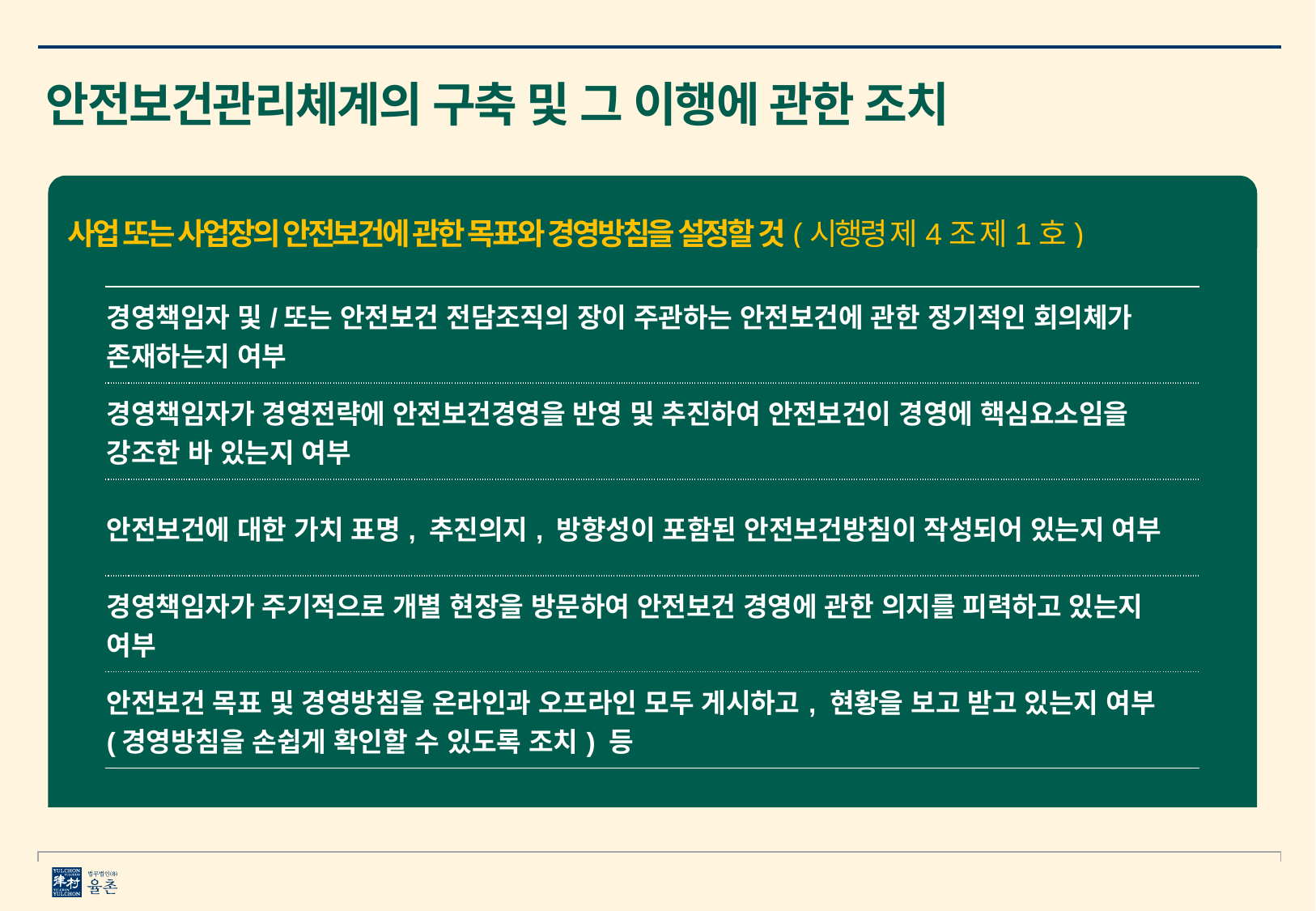

안전보건관리체계의 구축 및 그 이행에 관한 조치

사업 또는 사업장의 안전보건에 관한 목표와 경영방침을 설정할 것(시행령 제4조 제1호)

| 경영책임자 및/또는 안전보건 전담조직의 장이 주관하는 안전보건에 관한 정기적인 회의체가 존재하는지 여부 |
| --- |
| 경영책임자가 경영전략에 안전보건경영을 반영 및 추진하여 안전보건이 경영에 핵심요소임을 강조한 바 있는지 여부 |
| 안전보건에 대한 가치 표명, 추진의지, 방향성이 포함된 안전보건방침이 작성되어 있는지 여부 |
| 경영책임자가 주기적으로 개별 현장을 방문하여 안전보건 경영에 관한 의지를 피력하고 있는지 여부 |
| 안전보건 목표 및 경영방침을 온라인과 오프라인 모두 게시하고, 현황을 보고 받고 있는지 여부(경영방침을 손쉽게 확인할 수 있도록 조치) 등 |